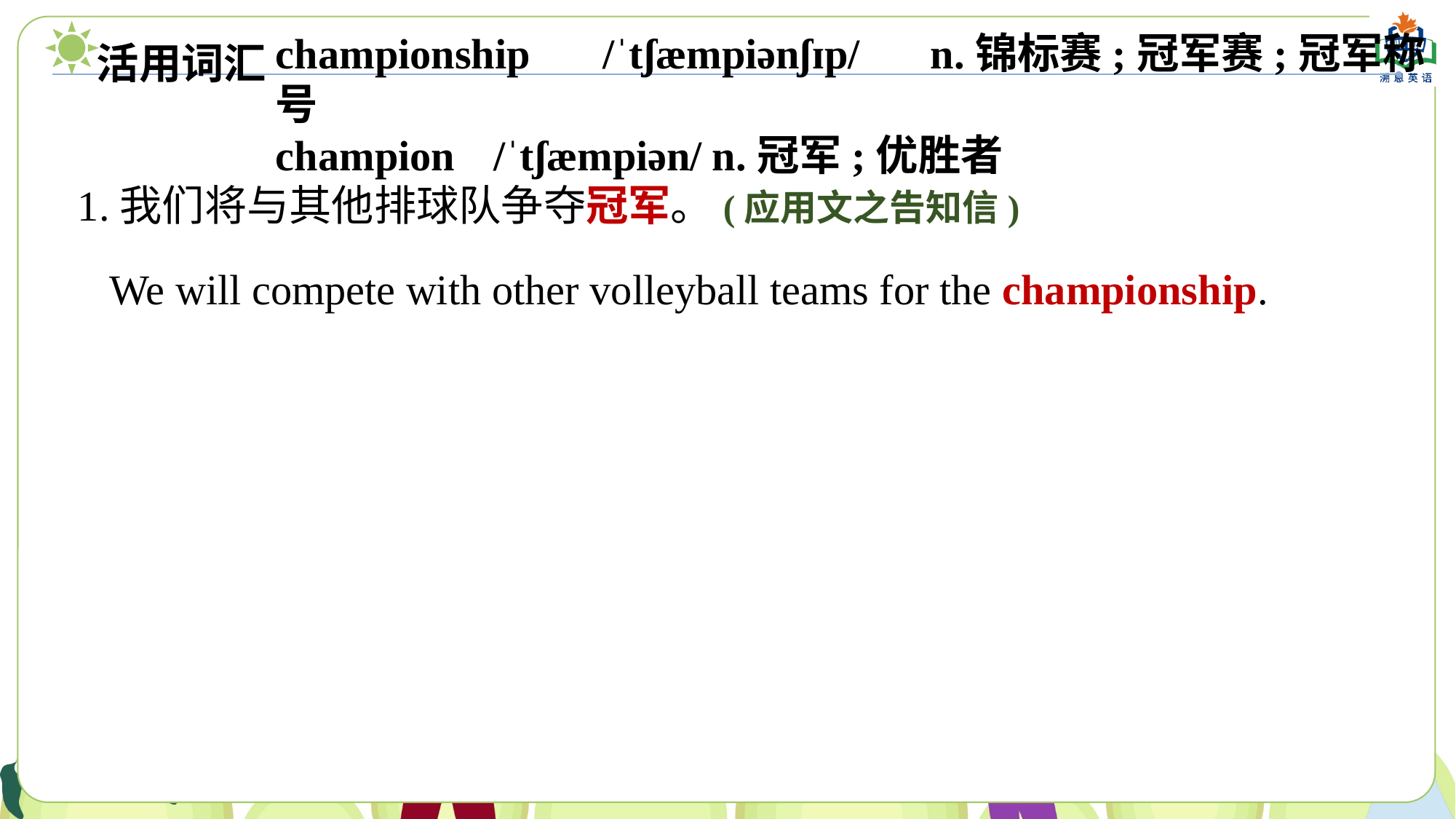

championship	/ˈtʃæmpiənʃɪp/	n.锦标赛;冠军赛;冠军称号
champion	/ˈtʃæmpiən/	n.冠军;优胜者
活用词汇
1.我们将与其他排球队争夺冠军。(应用文之告知信)
We will compete with other volleyball teams for the championship.